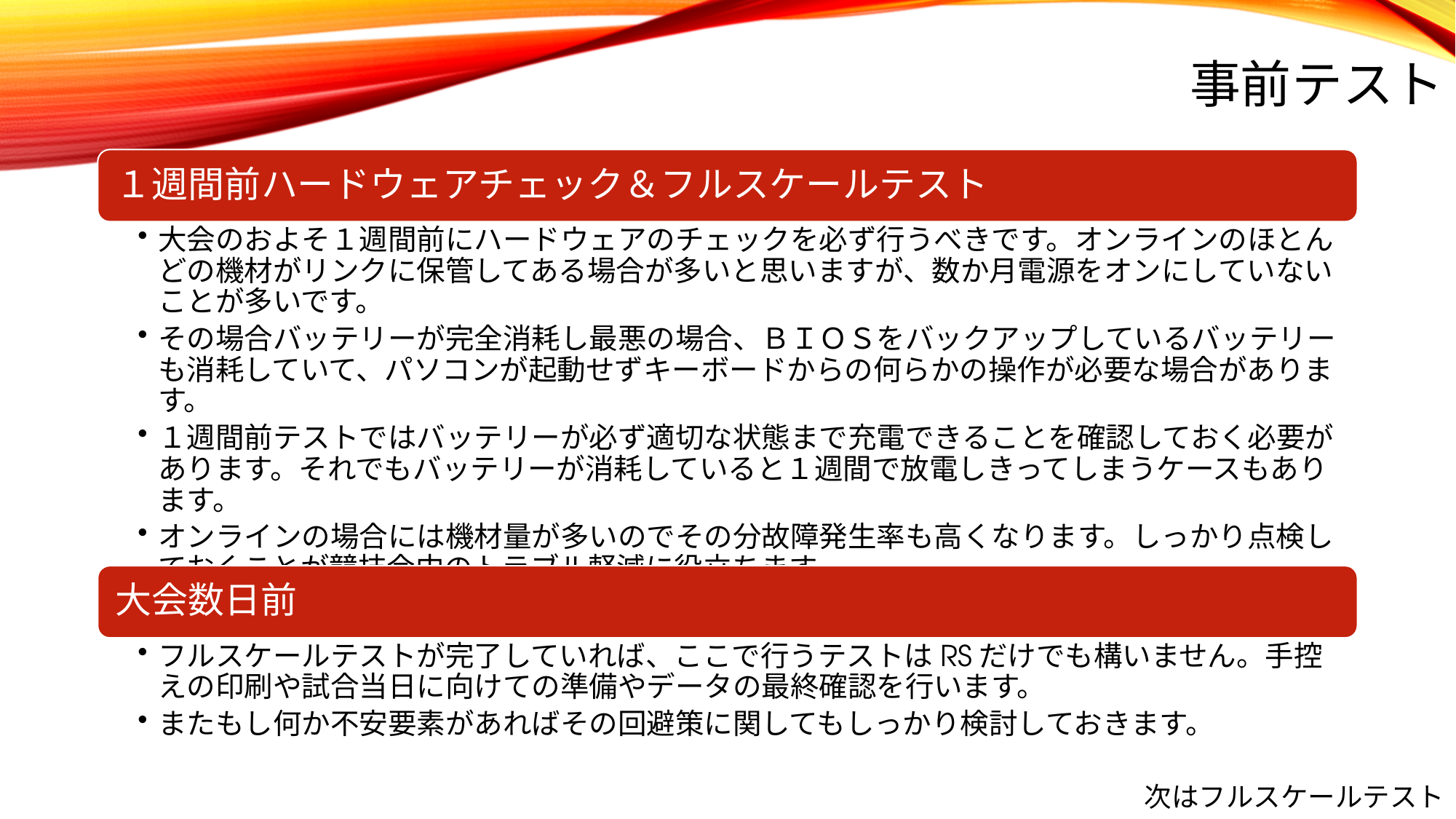

# 事前テスト
１週間前ハードウェアチェック＆フルスケールテスト
大会のおよそ１週間前にハードウェアのチェックを必ず行うべきです。オンラインのほとんどの機材がリンクに保管してある場合が多いと思いますが、数か月電源をオンにしていないことが多いです。
その場合バッテリーが完全消耗し最悪の場合、ＢＩＯＳをバックアップしているバッテリーも消耗していて、パソコンが起動せずキーボードからの何らかの操作が必要な場合があります。
１週間前テストではバッテリーが必ず適切な状態まで充電できることを確認しておく必要があります。それでもバッテリーが消耗していると１週間で放電しきってしまうケースもあります。
オンラインの場合には機材量が多いのでその分故障発生率も高くなります。しっかり点検しておくことが競技会中のトラブル軽減に役立ちます。
更にフルスケールテスト（内容は次ページ）を実施します。
大会数日前
フルスケールテストが完了していれば、ここで行うテストはRSだけでも構いません。手控えの印刷や試合当日に向けての準備やデータの最終確認を行います。
またもし何か不安要素があればその回避策に関してもしっかり検討しておきます。
次はフルスケールテスト